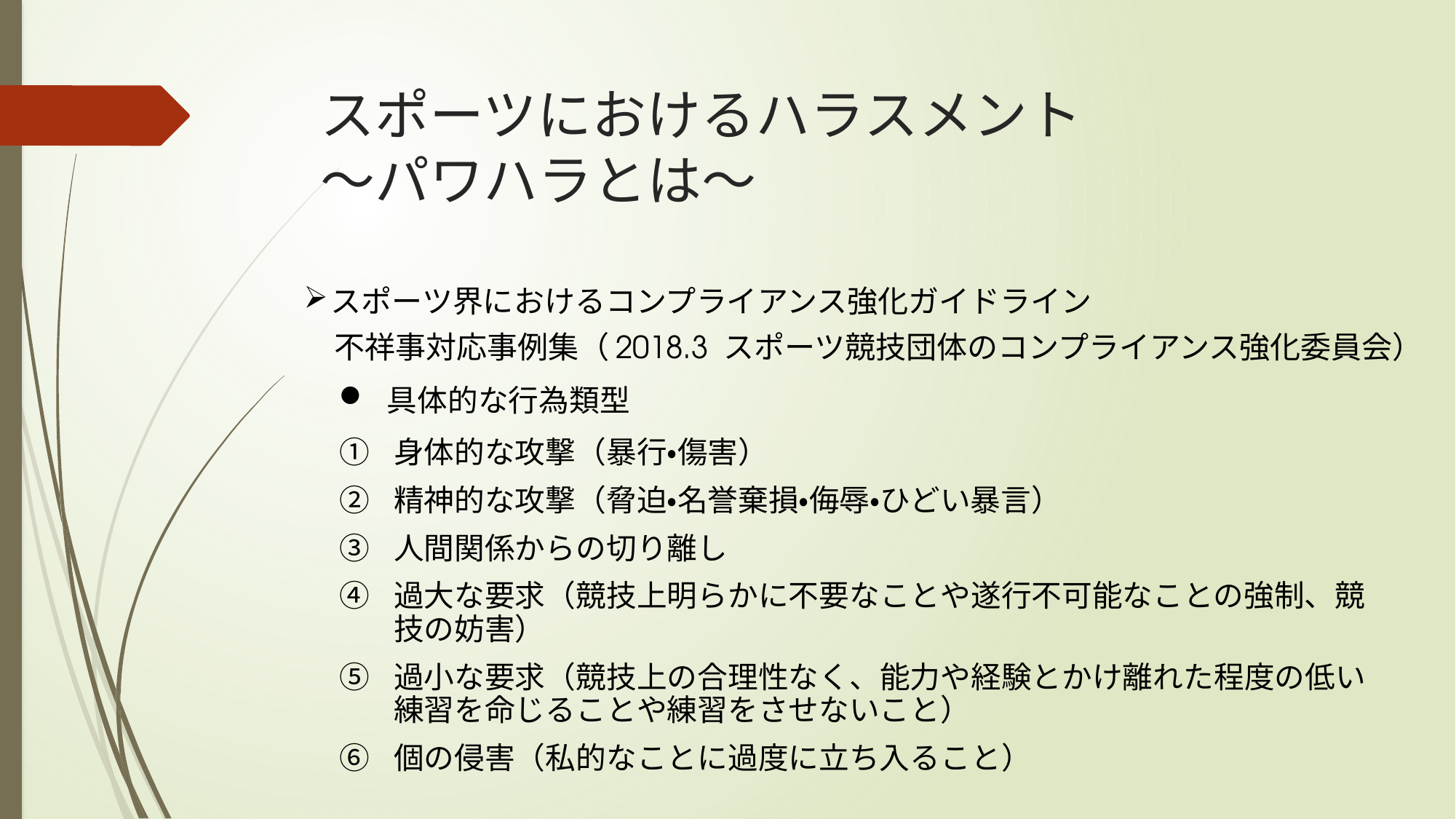

# スポーツにおけるハラスメント ～パワハラとは～
スポーツ界におけるコンプライアンス強化ガイドライン
　不祥事対応事例集（2018.3 スポーツ競技団体のコンプライアンス強化委員会）
 具体的な行為類型
身体的な攻撃（暴行・傷害）
精神的な攻撃（脅迫・名誉棄損・侮辱・ひどい暴言）
人間関係からの切り離し
過大な要求（競技上明らかに不要なことや遂行不可能なことの強制、競技の妨害）
過小な要求（競技上の合理性なく、能力や経験とかけ離れた程度の低い練習を命じることや練習をさせないこと）
個の侵害（私的なことに過度に立ち入ること）